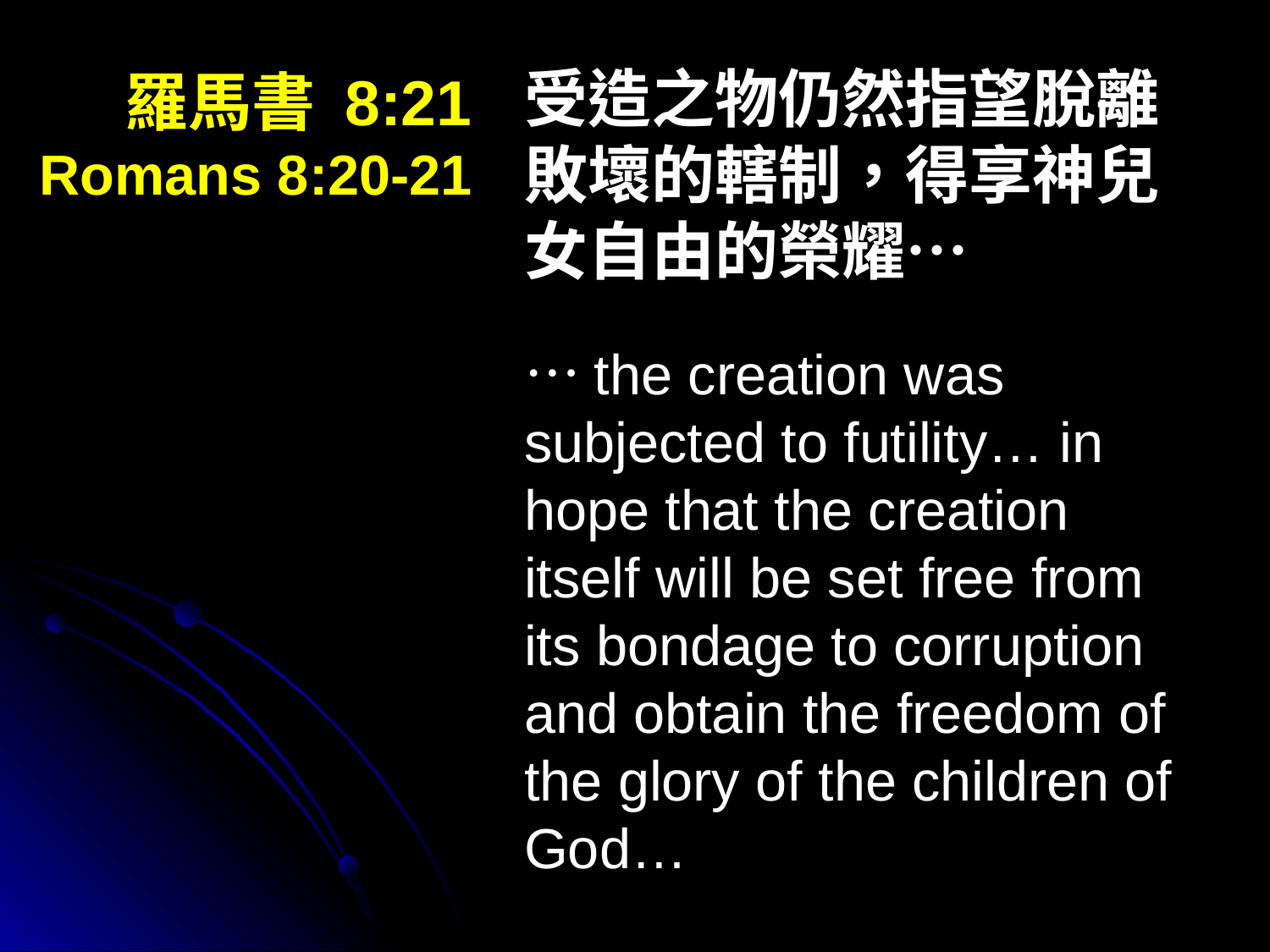

# 羅馬書 8:21 Romans 8:20-21
受造之物仍然指望脫離敗壞的轄制，得享神兒女自由的榮耀…
…the creation was subjected to futility… in hope that the creation itself will be set free from its bondage to corruption and obtain the freedom of the glory of the children of God…